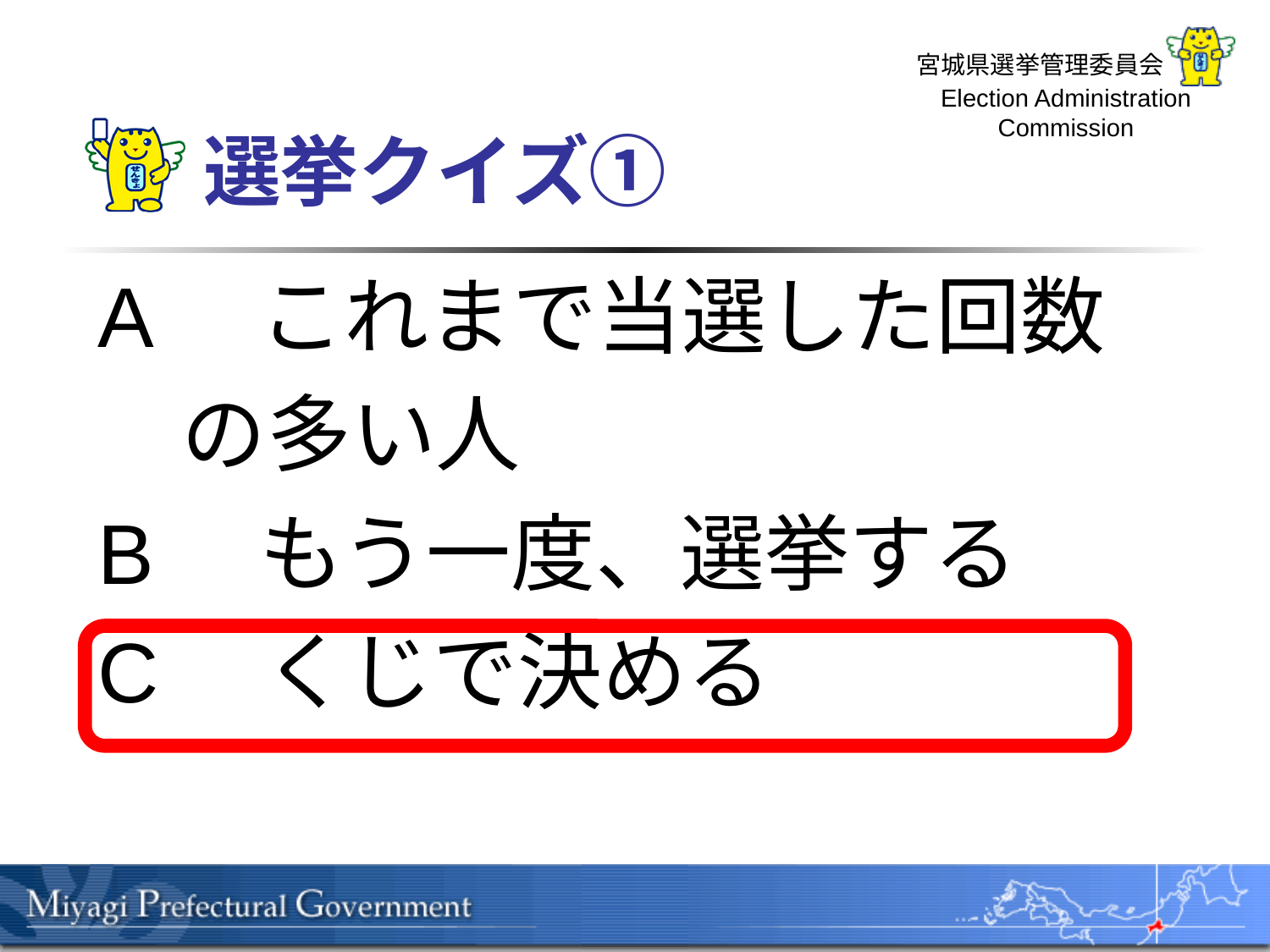

# 選挙クイズ①
A　これまで当選した回数
　の多い人
B　もう一度、選挙する
C　くじで決める